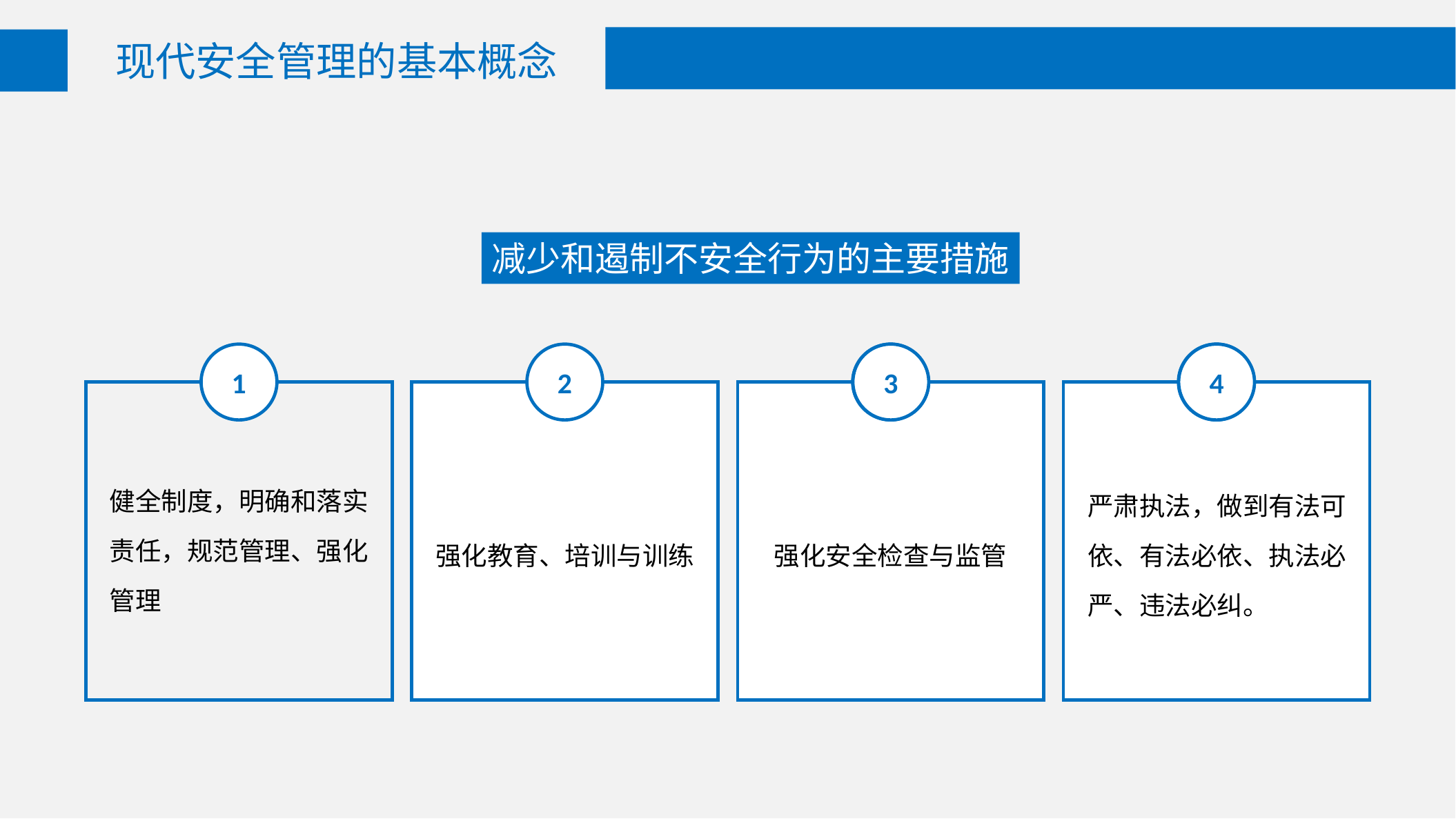

现代安全管理的基本概念
减少和遏制不安全行为的主要措施
1
2
3
3
4
4

健全制度，明确和落实责任，规范管理、强化管理
强化教育、培训与训练
强化安全检查与监管
严肃执法，做到有法可依、有法必依、执法必严、违法必纠。